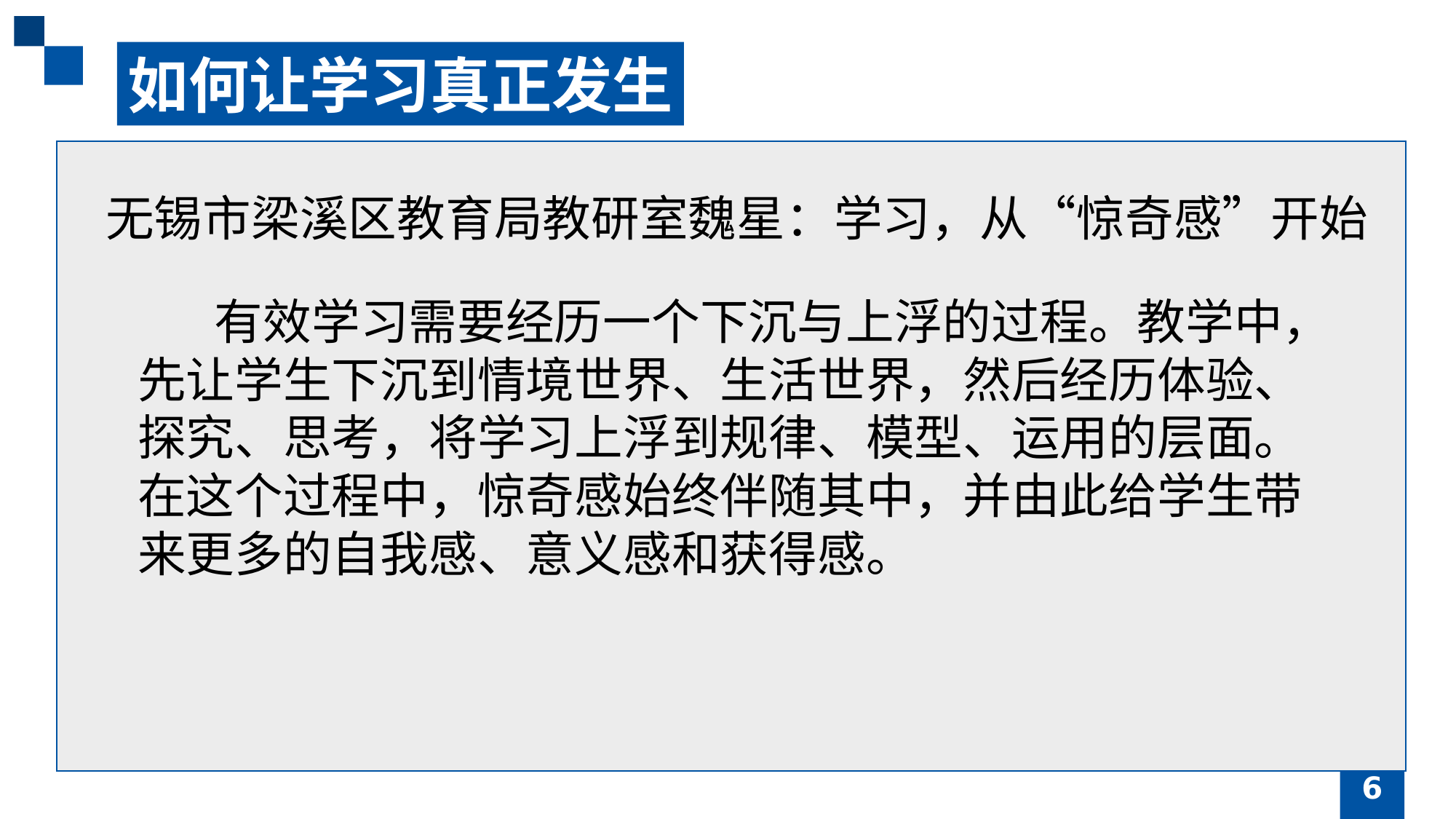

如何让学习真正发生

      有效学习需要经历一个下沉与上浮的过程。教学中，先让学生下沉到情境世界、生活世界，然后经历体验、探究、思考，将学习上浮到规律、模型、运用的层面。在这个过程中，惊奇感始终伴随其中，并由此给学生带来更多的自我感、意义感和获得感。

无锡市梁溪区教育局教研室魏星：学习，从“惊奇感”开始
6